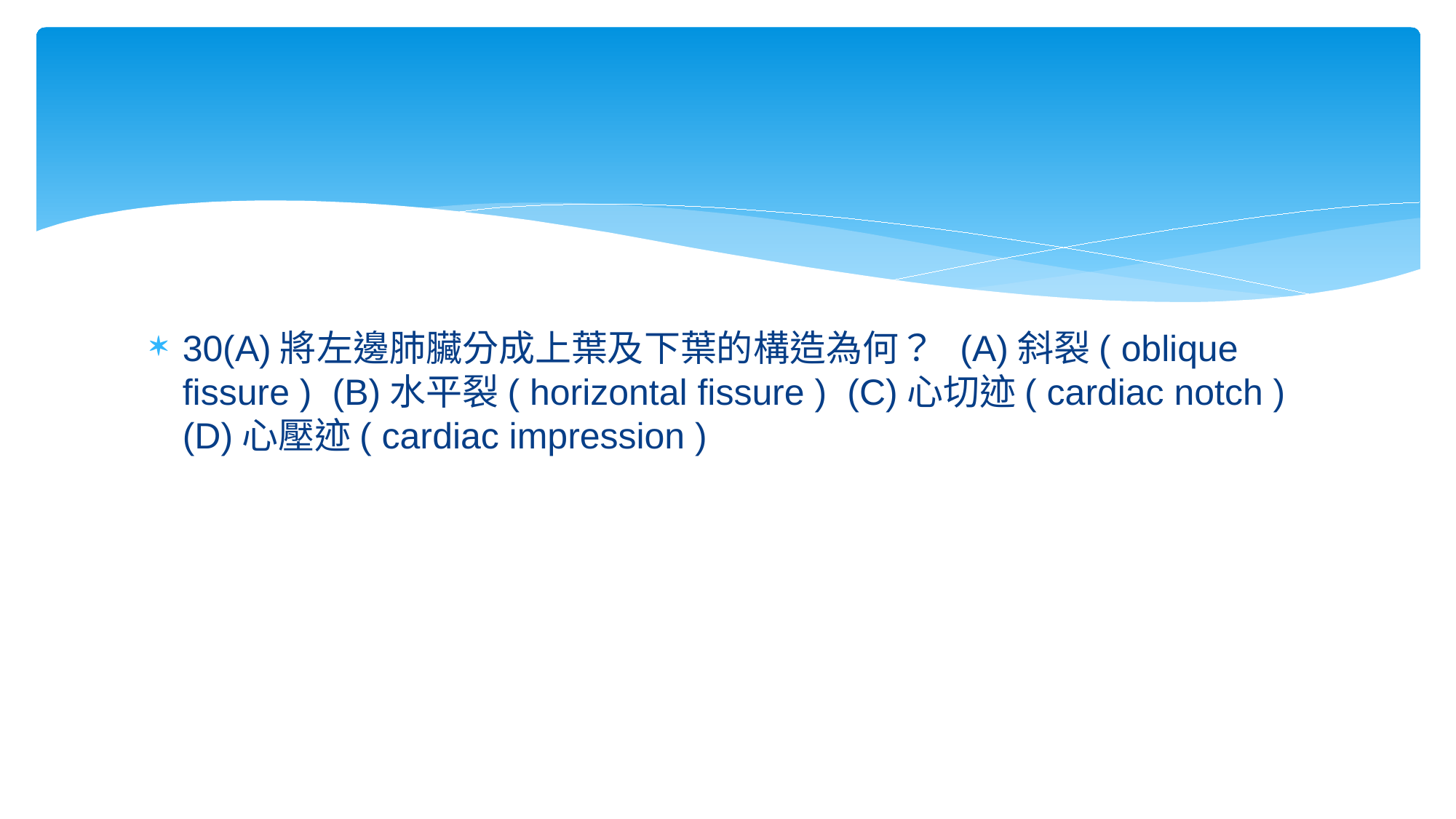

#
30(A)將左邊肺臟分成上葉及下葉的構造為何？  (A)斜裂( oblique fissure )  (B)水平裂( horizontal fissure )  (C)心切迹( cardiac notch )  (D)心壓迹( cardiac impression )